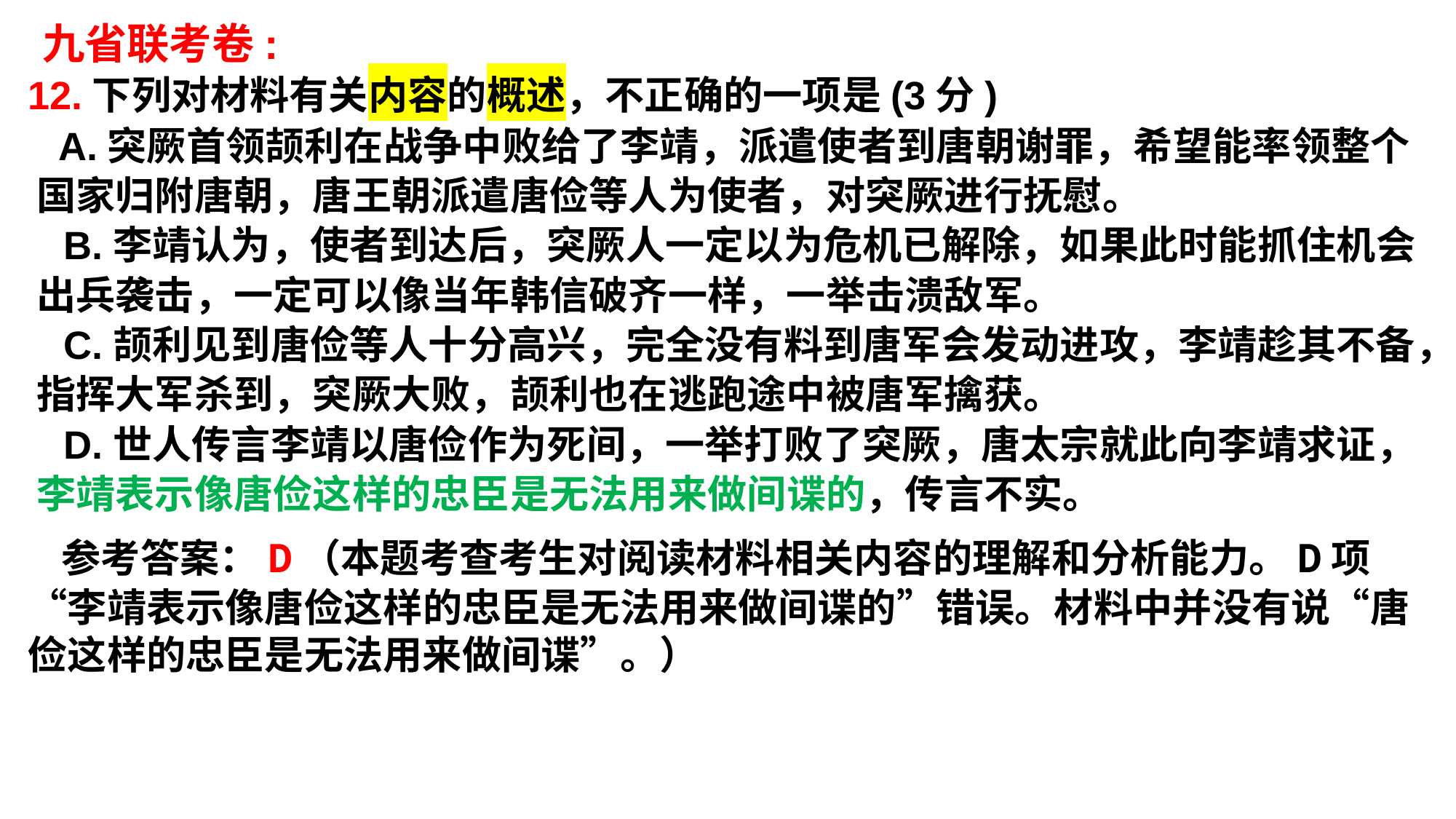

九省联考卷:
# 12.下列对材料有关内容的概述，不正确的一项是(3分) A.突厥首领颉利在战争中败给了李靖，派遣使者到唐朝谢罪，希望能率领整个国家归附唐朝，唐王朝派遣唐俭等人为使者，对突厥进行抚慰。 B.李靖认为，使者到达后，突厥人一定以为危机已解除，如果此时能抓住机会出兵袭击，一定可以像当年韩信破齐一样，一举击溃敌军。 C.颉利见到唐俭等人十分高兴，完全没有料到唐军会发动进攻，李靖趁其不备，指挥大军杀到，突厥大败，颉利也在逃跑途中被唐军擒获。 D.世人传言李靖以唐俭作为死间，一举打败了突厥，唐太宗就此向李靖求证，李靖表示像唐俭这样的忠臣是无法用来做间谍的，传言不实。
  参考答案：D（本题考查考生对阅读材料相关内容的理解和分析能力。D项“李靖表示像唐俭这样的忠臣是无法用来做间谍的”错误。材料中并没有说“唐俭这样的忠臣是无法用来做间谍”。）